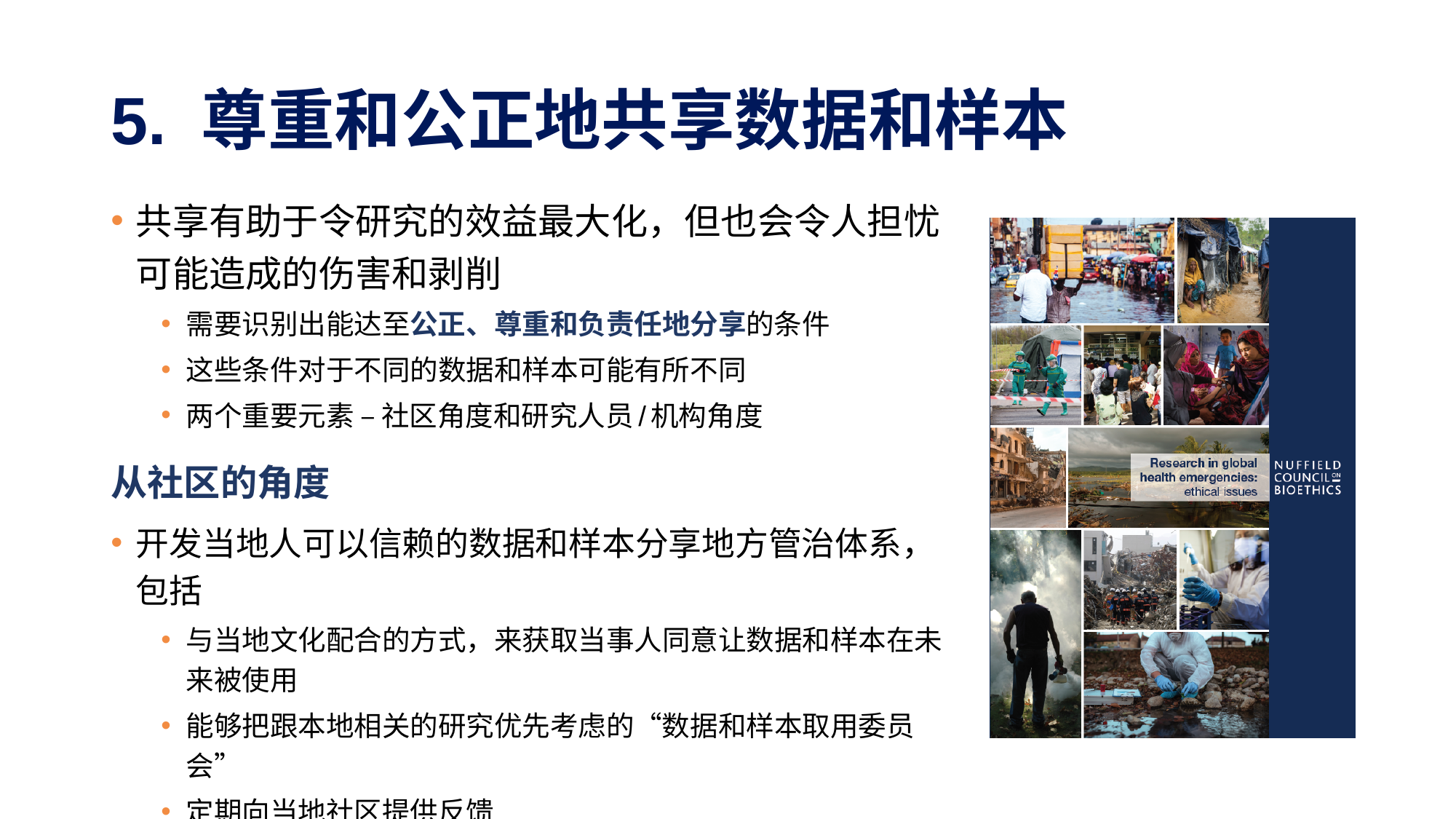

# 5. 尊重和公正地共享数据和样本
共享有助于令研究的效益最大化，但也会令人担忧可能造成的伤害和剥削
需要识别出能达至公正、尊重和负责任地分享的条件
这些条件对于不同的数据和样本可能有所不同
两个重要元素 – 社区角度和研究人员/机构角度
从社区的角度
开发当地人可以信赖的数据和样本分享地方管治体系，包括
与当地文化配合的方式，来获取当事人同意让数据和样本在未来被使用
能够把跟本地相关的研究优先考虑的“数据和样本取用委员会”
定期向当地社区提供反馈